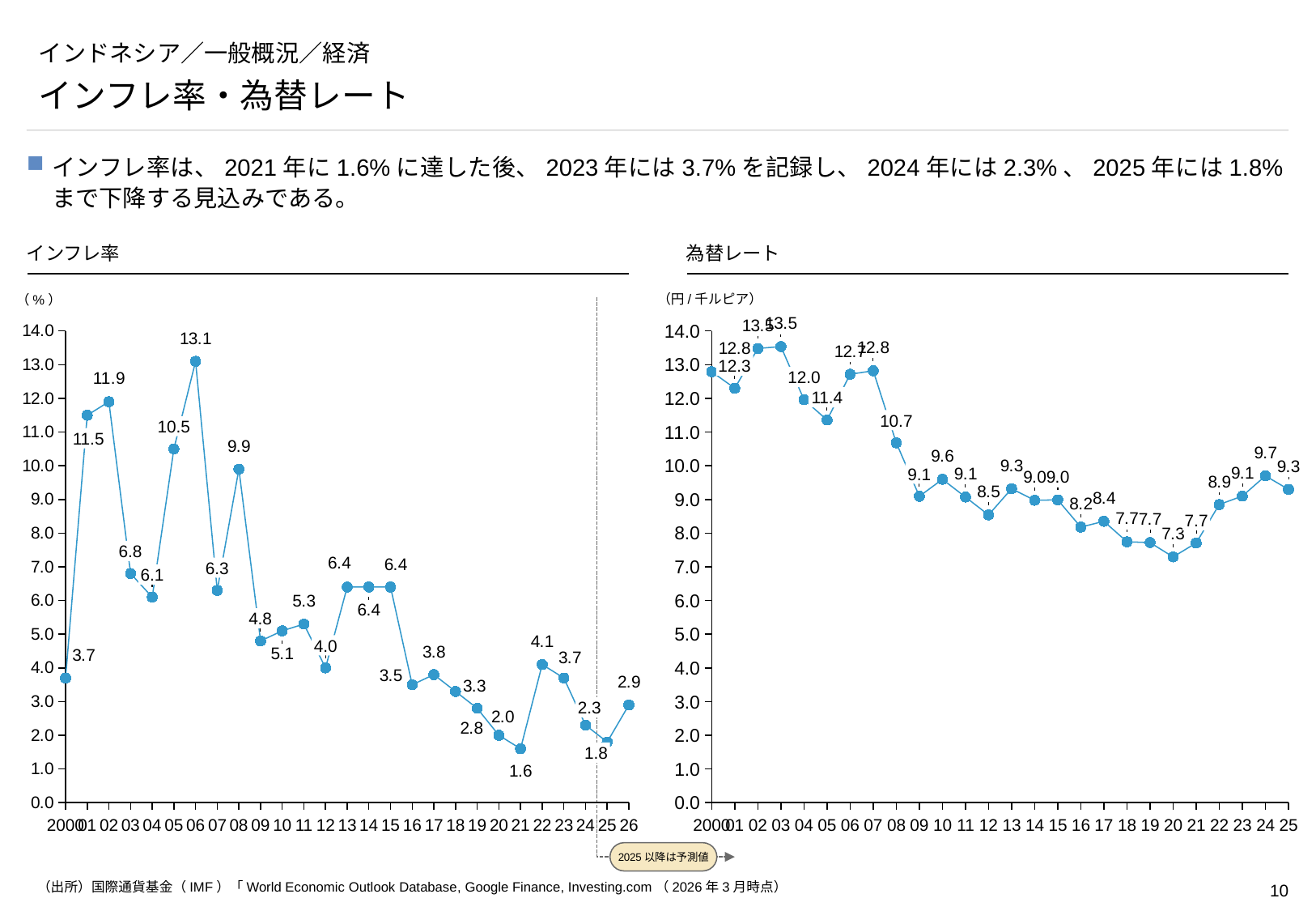

# インドネシア／一般概況／経済
インフレ率・為替レート
インフレ率は、2021年に1.6%に達した後、2023年には3.7%を記録し、2024年には2.3%、2025年には1.8%まで下降する見込みである。
インフレ率
為替レート
（円/千ルピア）
（%）

### Chart

| Category |  |
|---|---|
2025以降は予測値

### Chart

| Category |  |
|---|---|
12.3
12.0
11.4
10.7
10.5
11.5
9.1
7.7
6.8
6.3
6.1
4.8
4.0
2.3
1.8
2000
01
02
03
04
05
06
07
08
09
10
11
12
13
14
15
16
17
18
19
20
21
22
23
24
25
26
2000
01
02
03
04
05
06
07
08
09
10
11
12
13
14
15
16
17
18
19
20
21
22
23
24
25
（出所）国際通貨基金（IMF）「World Economic Outlook Database, Google Finance, Investing.com（2026年3月時点）